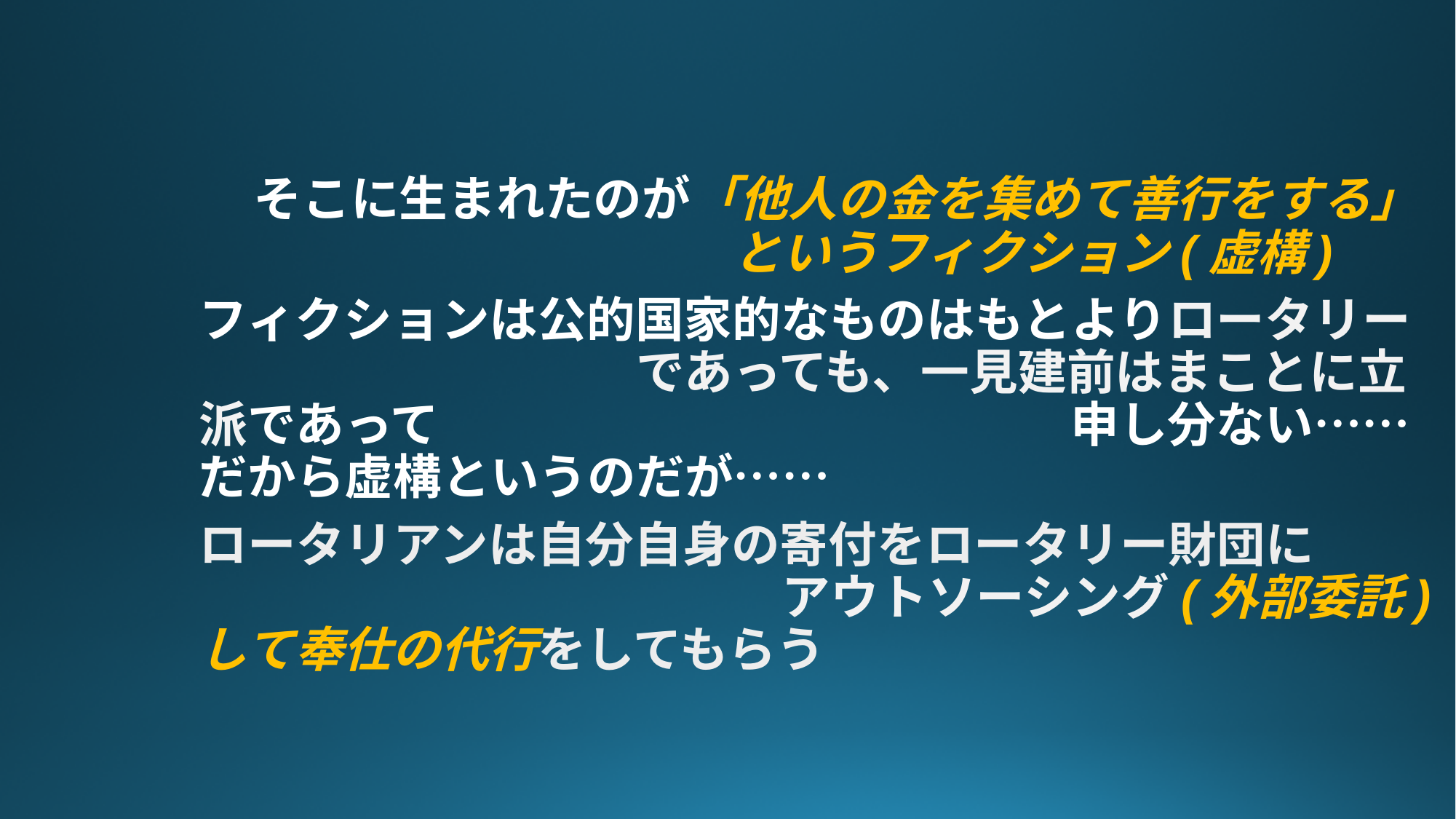

そこに生まれたのが「他人の金を集めて善行をする」　　　　　　　　　　　というフィクション(虚構)
フィクションは公的国家的なものはもとよりロータリー　　　　　　　　　であっても、一見建前はまことに立派であって　　　　　　　　　　　　　申し分ない……だから虚構というのだが……
ロータリアンは自分自身の寄付をロータリー財団に　　　　　　　　　　　　　　アウトソーシング(外部委託)して奉仕の代行をしてもらう